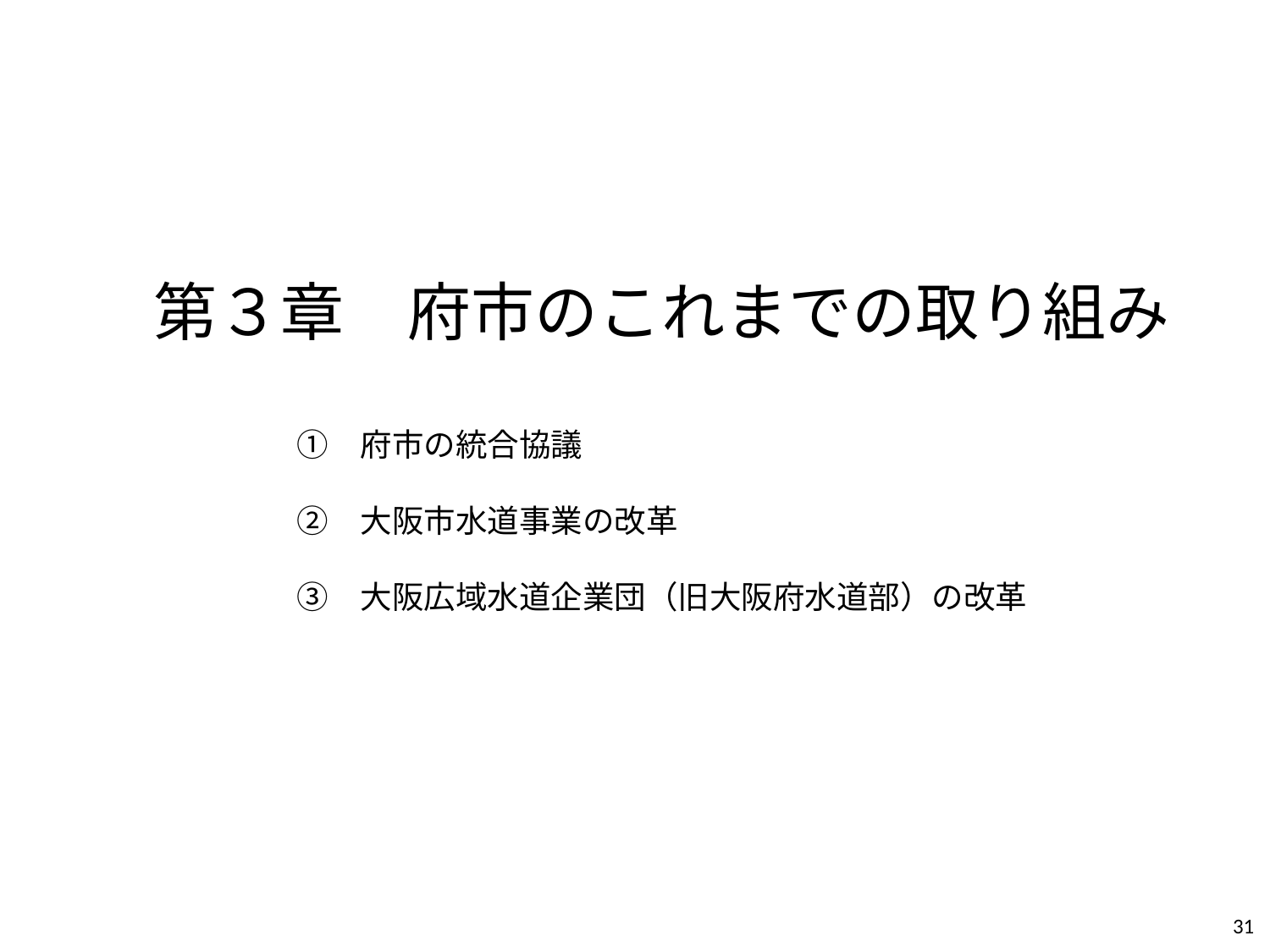

第３章　府市のこれまでの取り組み
　①　府市の統合協議

　②　大阪市水道事業の改革

　③　大阪広域水道企業団（旧大阪府水道部）の改革
31